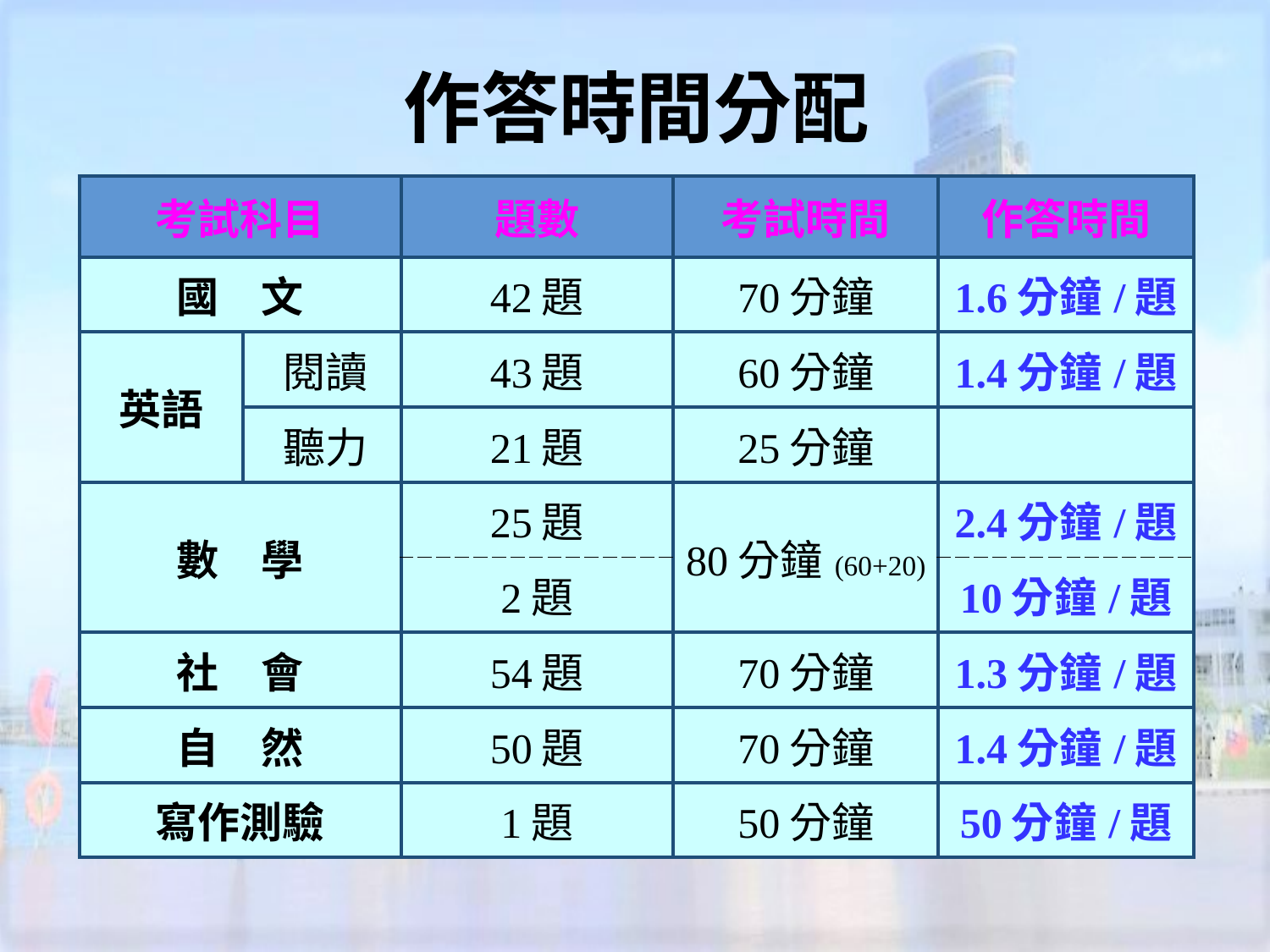

# 作答時間分配
| 考試科目 |  | 題數 | 考試時間 | 作答時間 |
| --- | --- | --- | --- | --- |
| 國　文 |  | 42題 | 70分鐘 | 1.6分鐘/題 |
| 英語 | 閱讀 | 43題 | 60分鐘 | 1.4分鐘/題 |
|  | 聽力 | 21題 | 25分鐘 |  |
| 數　學 |  | 25題 | 80分鐘(60+20) | 2.4分鐘/題 |
|  |  | 2題 |  | 10分鐘/題 |
| 社　會 |  | 54題 | 70分鐘 | 1.3分鐘/題 |
| 自　然 |  | 50題 | 70分鐘 | 1.4分鐘/題 |
| 寫作測驗 |  | 1題 | 50分鐘 | 50分鐘/題 |